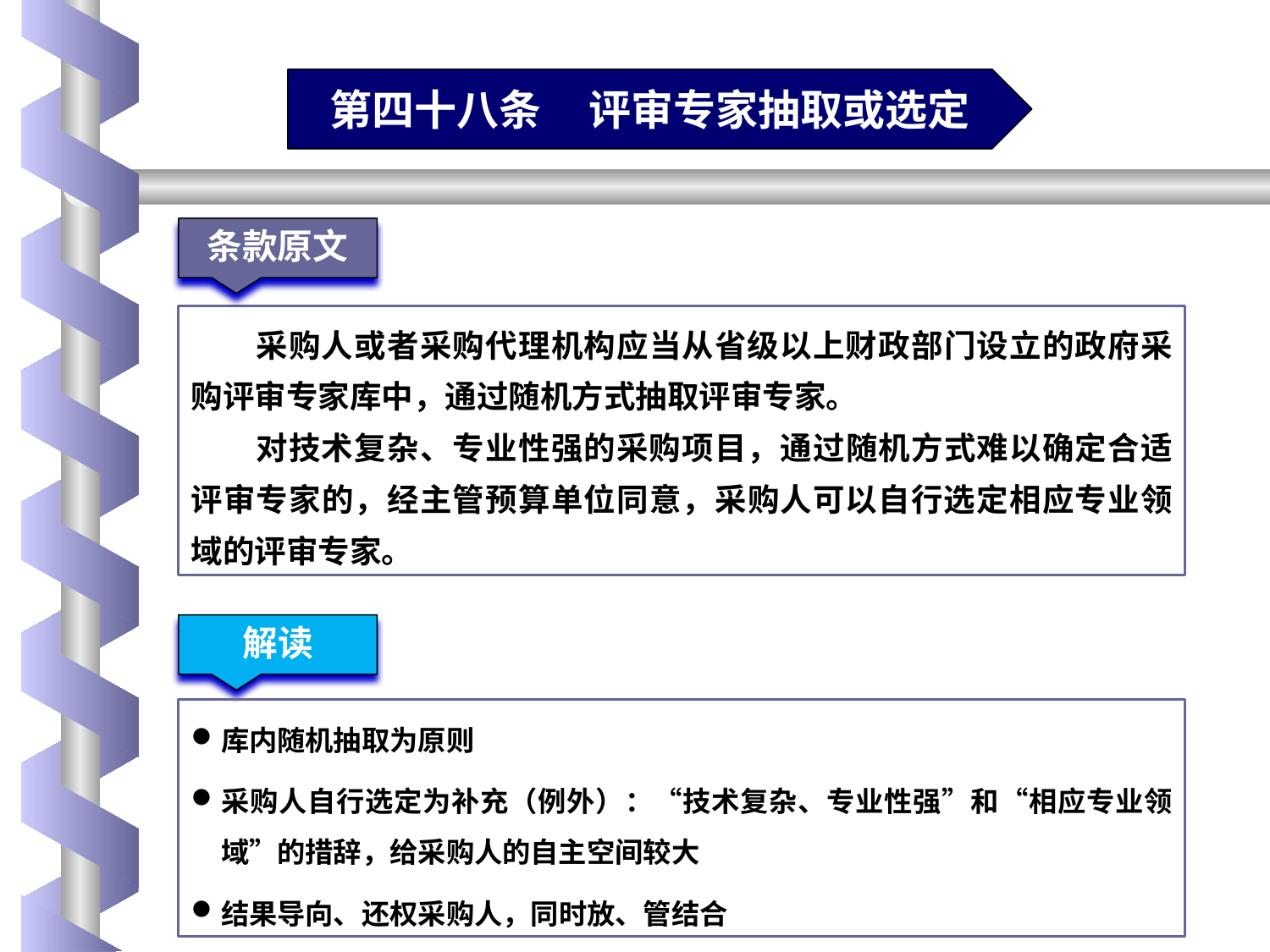

第四十八条     评审专家抽取或选定
条款原文
采购人或者采购代理机构应当从省级以上财政部门设立的政府采购评审专家库中，通过随机方式抽取评审专家。
对技术复杂、专业性强的采购项目，通过随机方式难以确定合适评审专家的，经主管预算单位同意，采购人可以自行选定相应专业领域的评审专家。
解读
库内随机抽取为原则
采购人自行选定为补充（例外）：“技术复杂、专业性强”和“相应专业领域”的措辞，给采购人的自主空间较大
结果导向、还权采购人，同时放、管结合